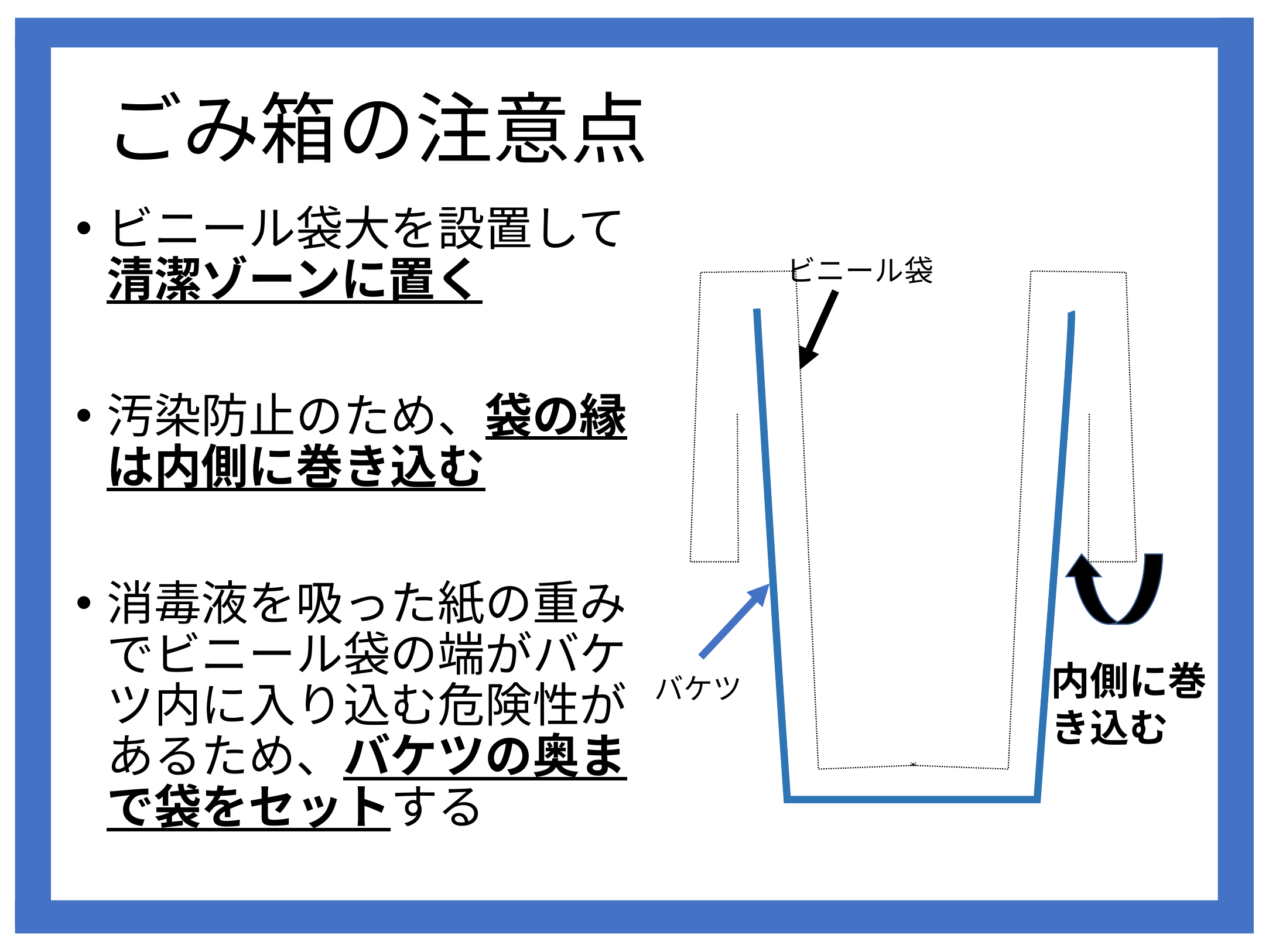

# バケツ

ごみ箱の注意点
ビニール袋大を設置して清潔ゾーンに置く

汚染防止のため、袋の縁は内側に巻き込む

消毒液を吸った紙の重みでビニール袋の端がバケツ内に入り込む危険性があるため、バケツの奥まで袋をセットする
ビニール袋

内側に巻き込む
バケツ